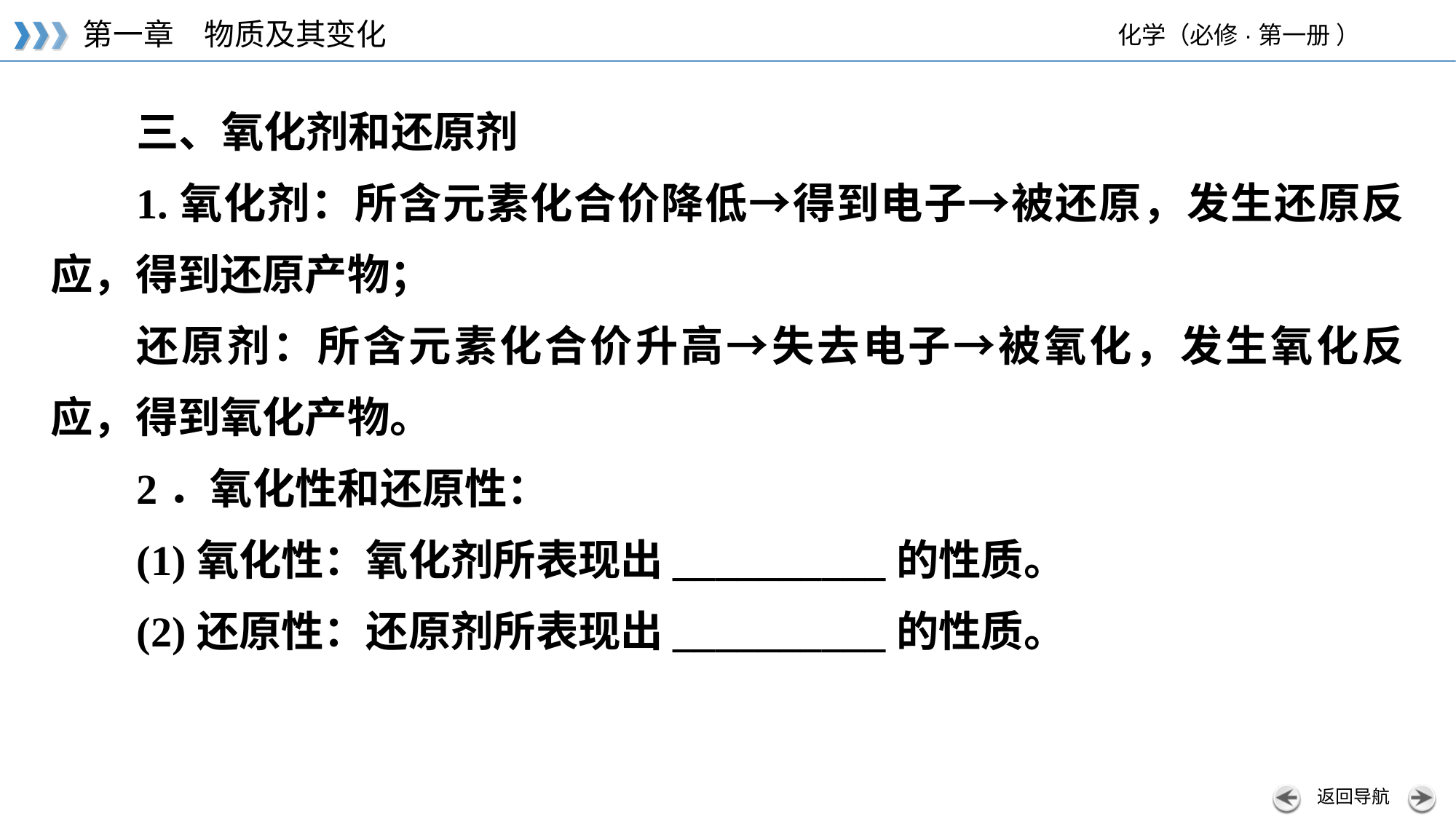

三、氧化剂和还原剂
1.氧化剂：所含元素化合价降低→得到电子→被还原，发生还原反应，得到还原产物；
还原剂：所含元素化合价升高→失去电子→被氧化，发生氧化反应，得到氧化产物。
2．氧化性和还原性：
(1)氧化性：氧化剂所表现出__________的性质。
(2)还原性：还原剂所表现出__________的性质。